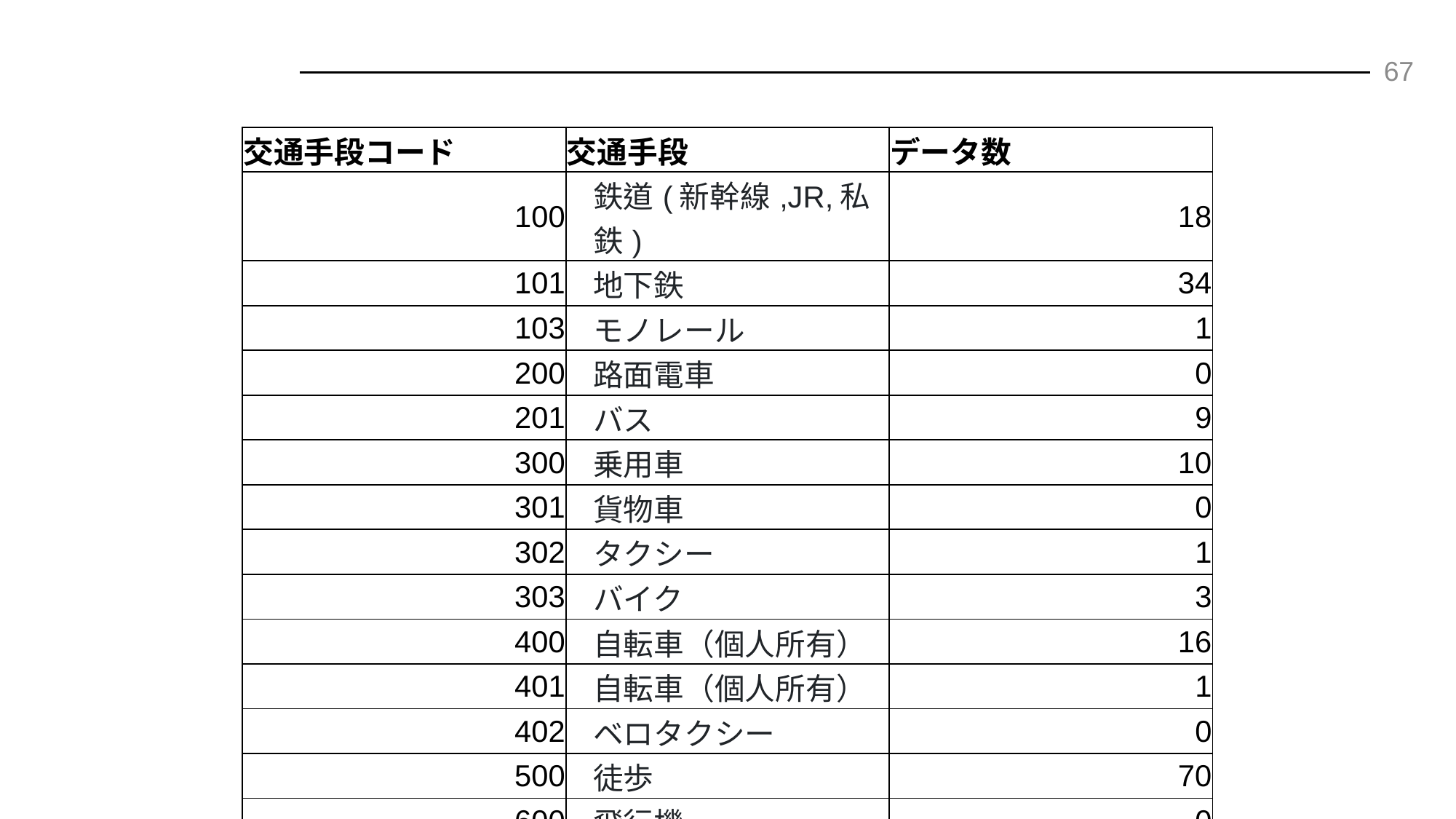

67
#
| 交通手段コード | 交通手段 | データ数 |
| --- | --- | --- |
| 100 | 鉄道(新幹線,JR,私鉄) | 18 |
| 101 | 地下鉄 | 34 |
| 103 | モノレール | 1 |
| 200 | 路面電車 | 0 |
| 201 | バス | 9 |
| 300 | 乗用車 | 10 |
| 301 | 貨物車 | 0 |
| 302 | タクシー | 1 |
| 303 | バイク | 3 |
| 400 | 自転車（個人所有） | 16 |
| 401 | 自転車（個人所有） | 1 |
| 402 | ベロタクシー | 0 |
| 500 | 徒歩 | 70 |
| 600 | 飛行機 | 0 |
| 601 | 船 | 0 |
| 602 | その他 | 0 |
| 999 | Unknown | 0 |